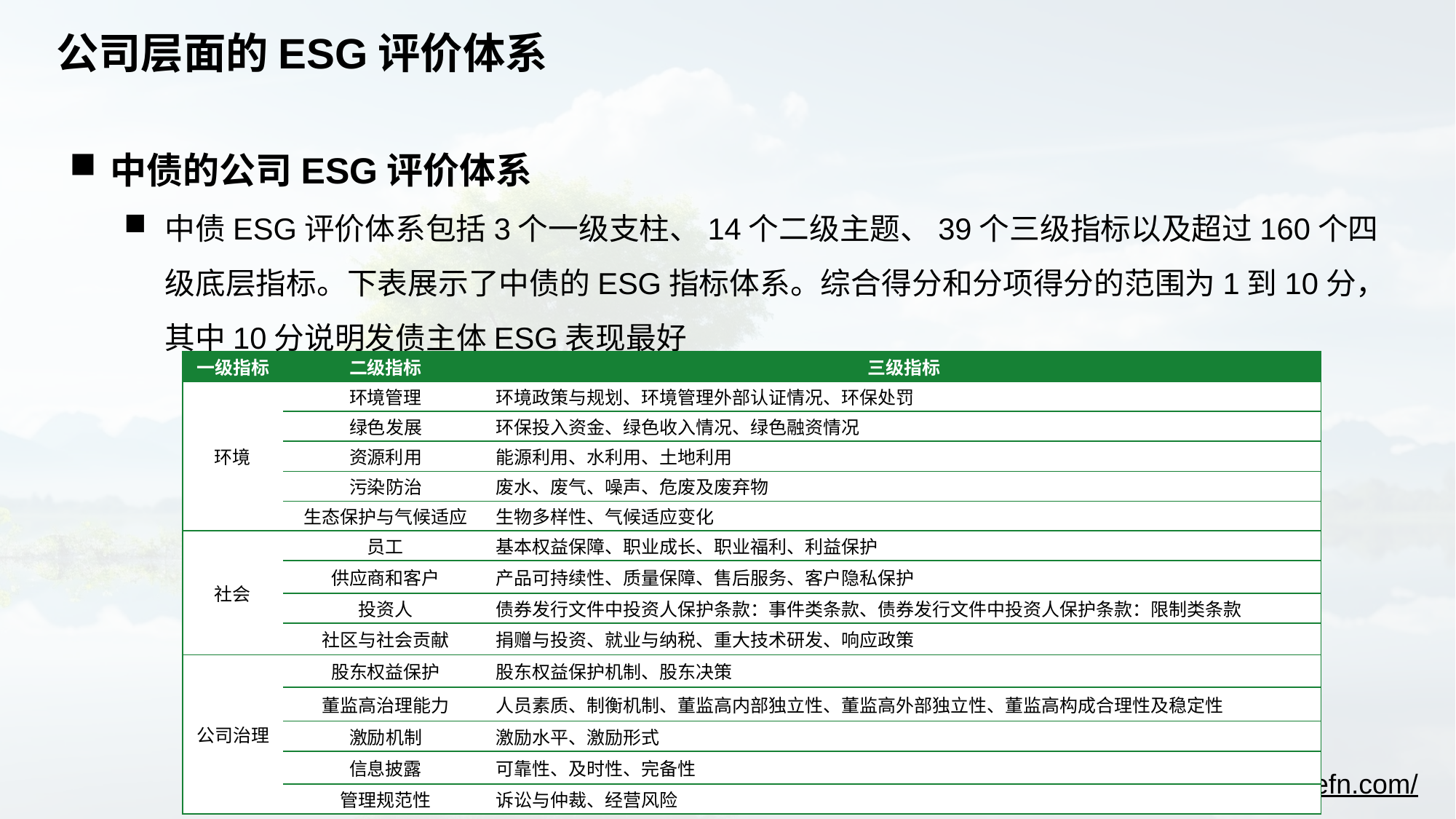

# 公司层面的ESG评价体系
中债的公司ESG评价体系
中债ESG评价体系包括3个一级支柱、14个二级主题、39个三级指标以及超过160个四级底层指标。下表展示了中债的ESG指标体系。综合得分和分项得分的范围为1到10分，其中10分说明发债主体ESG表现最好
| 一级指标 | 二级指标 | 三级指标 |
| --- | --- | --- |
| 环境 | 环境管理 | 环境政策与规划、环境管理外部认证情况、环保处罚 |
|  | 绿色发展 | 环保投入资金、绿色收入情况、绿色融资情况 |
|  | 资源利用 | 能源利用、水利用、土地利用 |
|  | 污染防治 | 废水、废气、噪声、危废及废弃物 |
|  | 生态保护与气候适应 | 生物多样性、气候适应变化 |
| 社会 | 员工 | 基本权益保障、职业成长、职业福利、利益保护 |
|  | 供应商和客户 | 产品可持续性、质量保障、售后服务、客户隐私保护 |
|  | 投资人 | 债券发行文件中投资人保护条款：事件类条款、债券发行文件中投资人保护条款：限制类条款 |
|  | 社区与社会贡献 | 捐赠与投资、就业与纳税、重大技术研发、响应政策 |
| 公司治理 | 股东权益保护 | 股东权益保护机制、股东决策 |
|  | 董监高治理能力 | 人员素质、制衡机制、董监高内部独立性、董监高外部独立性、董监高构成合理性及稳定性 |
|  | 激励机制 | 激励水平、激励形式 |
|  | 信息披露 | 可靠性、及时性、完备性 |
|  | 管理规范性 | 诉讼与仲裁、经营风险 |